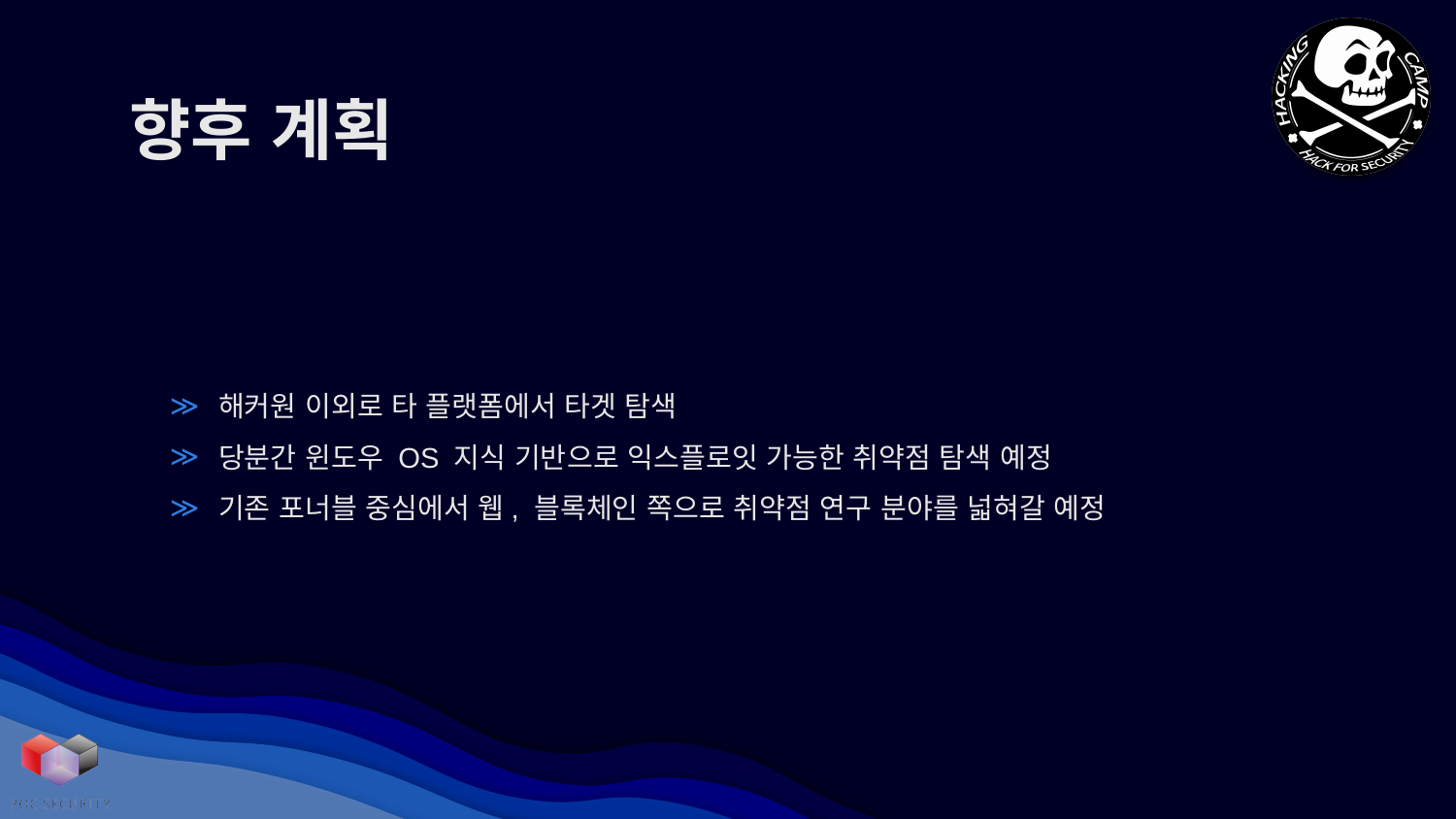

# 향후 계획

해커원 이외로 타 플랫폼에서 타겟 탐색
당분간 윈도우 OS 지식 기반으로 익스플로잇 가능한 취약점 탐색 예정
기존 포너블 중심에서 웹, 블록체인 쪽으로 취약점 연구 분야를 넓혀갈 예정